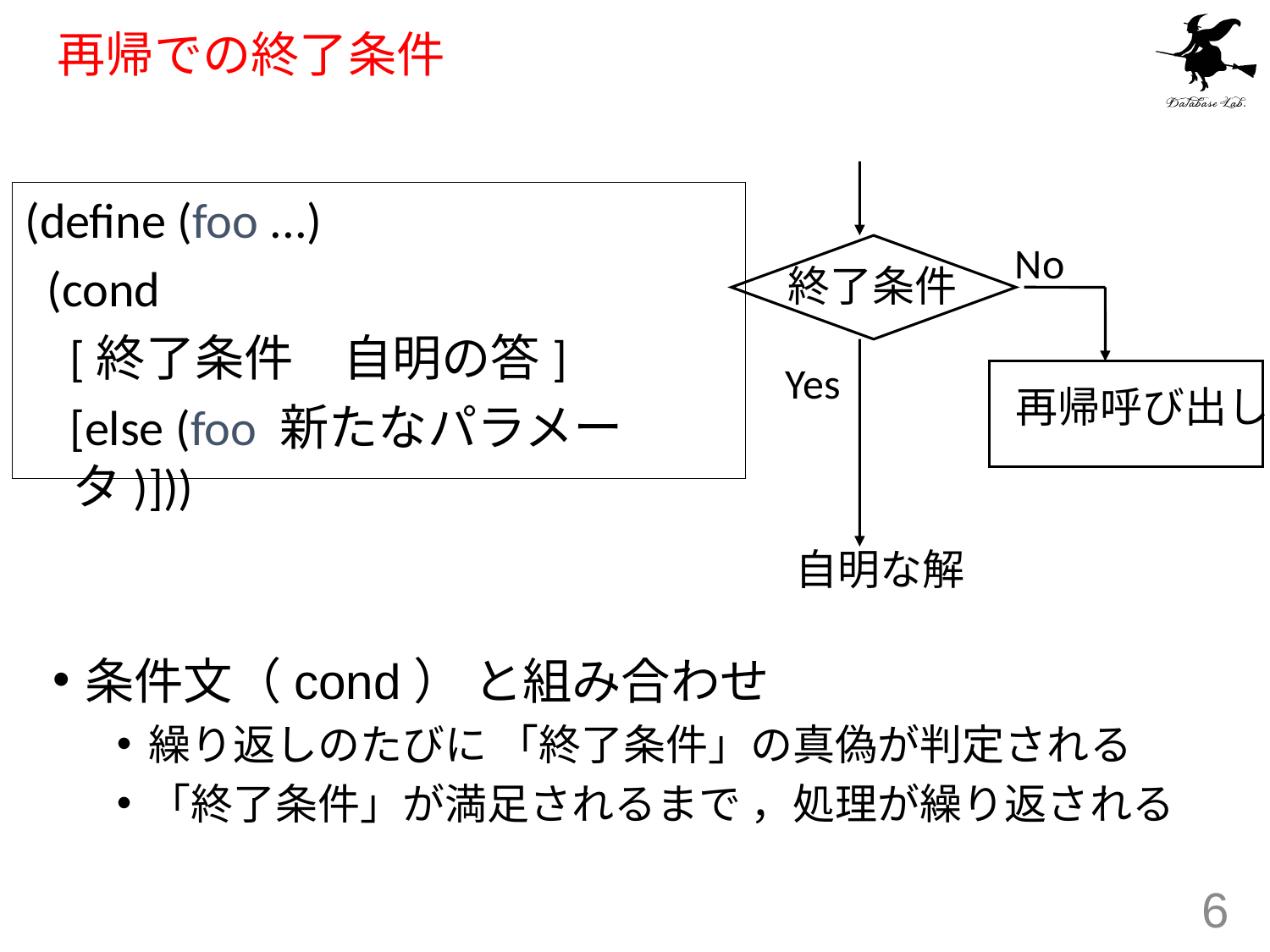

# 再帰での終了条件

(define (foo ...)
  (cond
    [終了条件　自明の答]
    [else (foo 新たなパラメータ)]))
No

終了条件

Yes

再帰呼び出し
自明な解
条件文（cond） と組み合わせ
繰り返しのたびに 「終了条件」の真偽が判定される
「終了条件」が満足されるまで ，処理が繰り返される
6